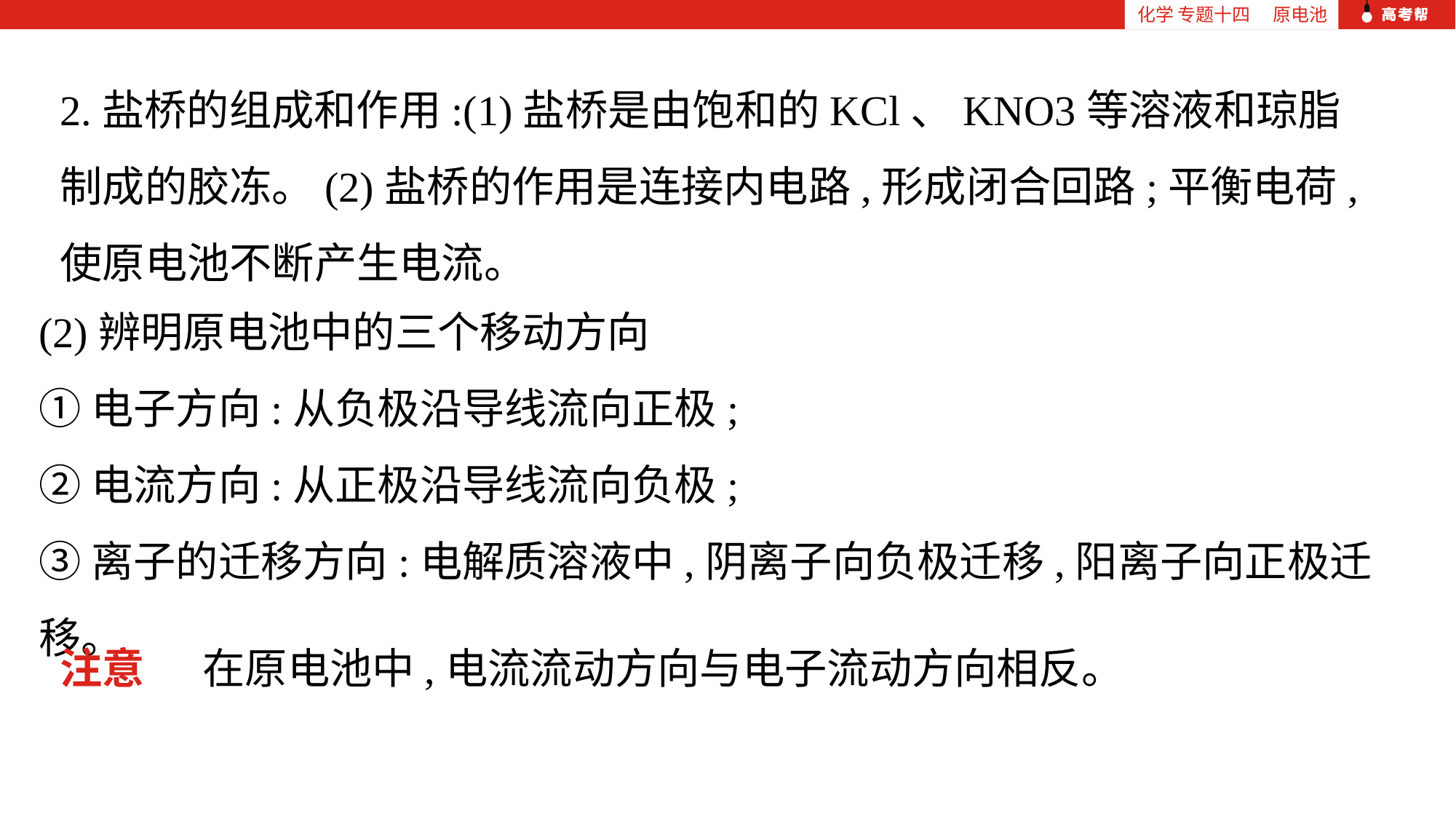

化学 专题十四 　原电池

2.盐桥的组成和作用:(1)盐桥是由饱和的KCl、KNO3等溶液和琼脂制成的胶冻。(2)盐桥的作用是连接内电路,形成闭合回路;平衡电荷,使原电池不断产生电流。
(2)辨明原电池中的三个移动方向
①电子方向:从负极沿导线流向正极;
②电流方向:从正极沿导线流向负极;
③离子的迁移方向:电解质溶液中,阴离子向负极迁移,阳离子向正极迁移。
注意      在原电池中,电流流动方向与电子流动方向相反。